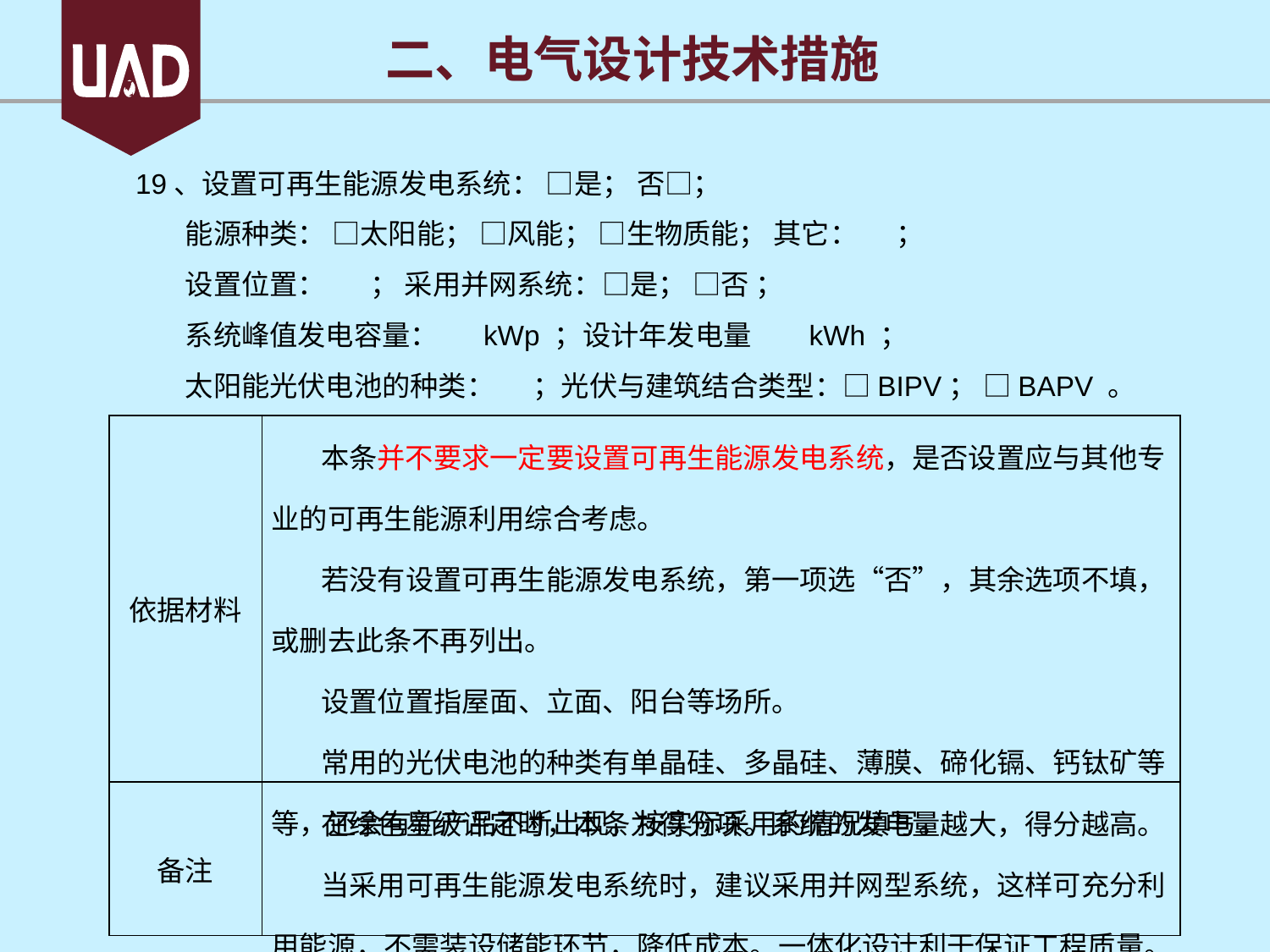

二、电气设计技术措施
19、设置可再生能源发电系统： □是； 否□；
能源种类： □太阳能； □风能； □生物质能； 其它：      ；
设置位置：       ； 采用并网系统：□是； □否 ；
系统峰值发电容量：      kWp ；设计年发电量        kWh ；
太阳能光伏电池的种类：      ；光伏与建筑结合类型：□BIPV； □BAPV 。
| 依据材料 | 本条并不要求一定要设置可再生能源发电系统，是否设置应与其他专业的可再生能源利用综合考虑。 若没有设置可再生能源发电系统，第一项选“否”，其余选项不填，或删去此条不再列出。 设置位置指屋面、立面、阳台等场所。 常用的光伏电池的种类有单晶硅、多晶硅、薄膜、碲化镉、钙钛矿等等，还会有新产品不断出现。按实际采用的情况填写。 |
| --- | --- |
| 备注 | 在绿色星级评定时，本条为得分项。系统的发电量越大，得分越高。 当采用可再生能源发电系统时，建议采用并网型系统，这样可充分利用能源，不需装设储能环节，降低成本。一体化设计利于保证工程质量。 |